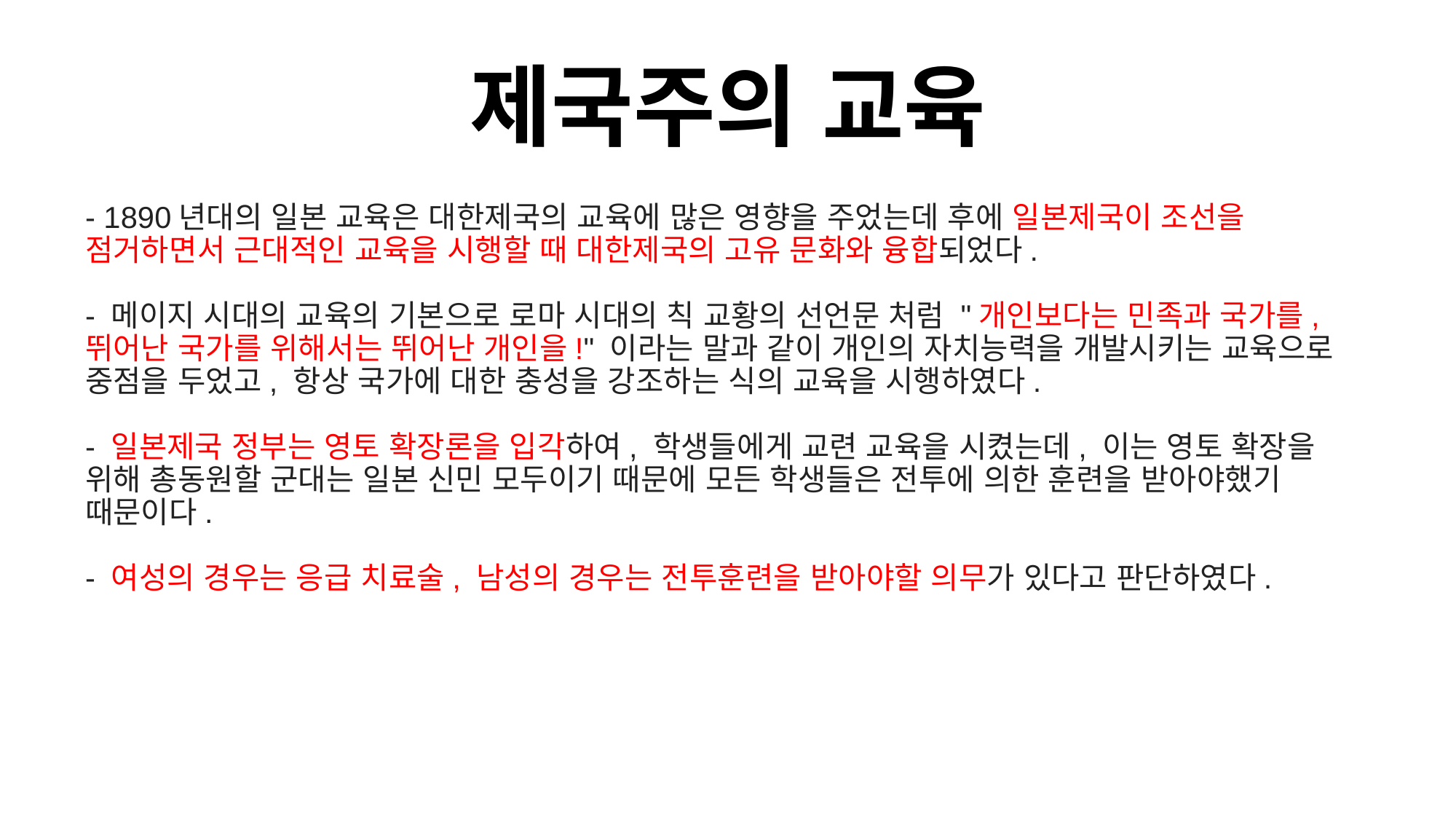

# 제국주의 교육
- 1890년대의 일본 교육은 대한제국의 교육에 많은 영향을 주었는데 후에 일본제국이 조선을 점거하면서 근대적인 교육을 시행할 때 대한제국의 고유 문화와 융합되었다.

- 메이지 시대의 교육의 기본으로 로마 시대의 칙 교황의 선언문 처럼 "개인보다는 민족과 국가를, 뛰어난 국가를 위해서는 뛰어난 개인을!" 이라는 말과 같이 개인의 자치능력을 개발시키는 교육으로 중점을 두었고, 항상 국가에 대한 충성을 강조하는 식의 교육을 시행하였다.

- 일본제국 정부는 영토 확장론을 입각하여, 학생들에게 교련 교육을 시켰는데, 이는 영토 확장을 위해 총동원할 군대는 일본 신민 모두이기 때문에 모든 학생들은 전투에 의한 훈련을 받아야했기 때문이다.

- 여성의 경우는 응급 치료술, 남성의 경우는 전투훈련을 받아야할 의무가 있다고 판단하였다.